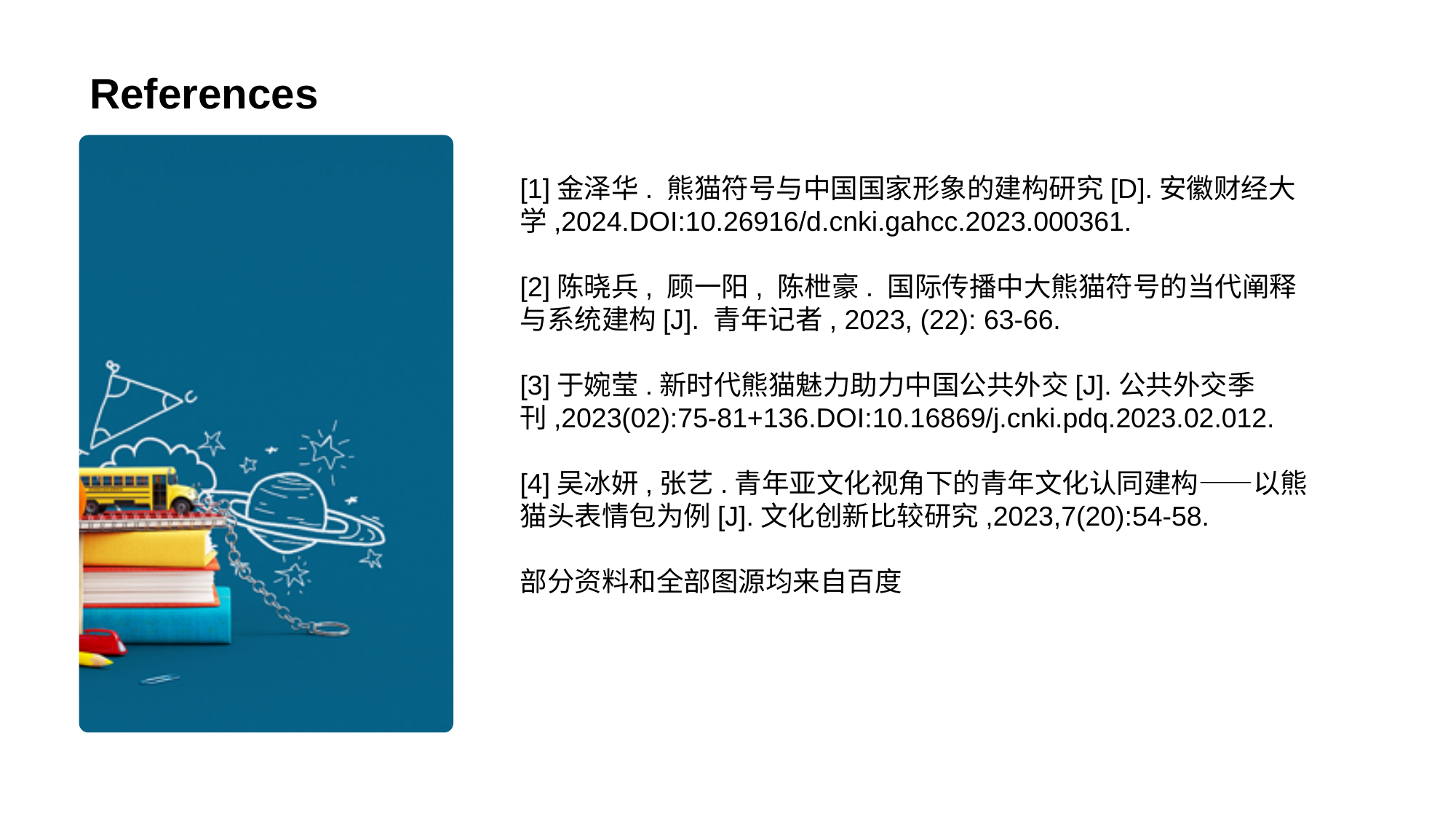

# References

[1]金泽华. 熊猫符号与中国国家形象的建构研究[D].安徽财经大学,2024.DOI:10.26916/d.cnki.gahcc.2023.000361.

[2]陈晓兵, 顾一阳, 陈枻豪. 国际传播中大熊猫符号的当代阐释与系统建构[J]. 青年记者, 2023, (22): 63-66.

[3]于婉莹.新时代熊猫魅力助力中国公共外交[J].公共外交季刊,2023(02):75-81+136.DOI:10.16869/j.cnki.pdq.2023.02.012.

[4]吴冰妍,张艺.青年亚文化视角下的青年文化认同建构——以熊猫头表情包为例[J].文化创新比较研究,2023,7(20):54-58.

部分资料和全部图源均来自百度